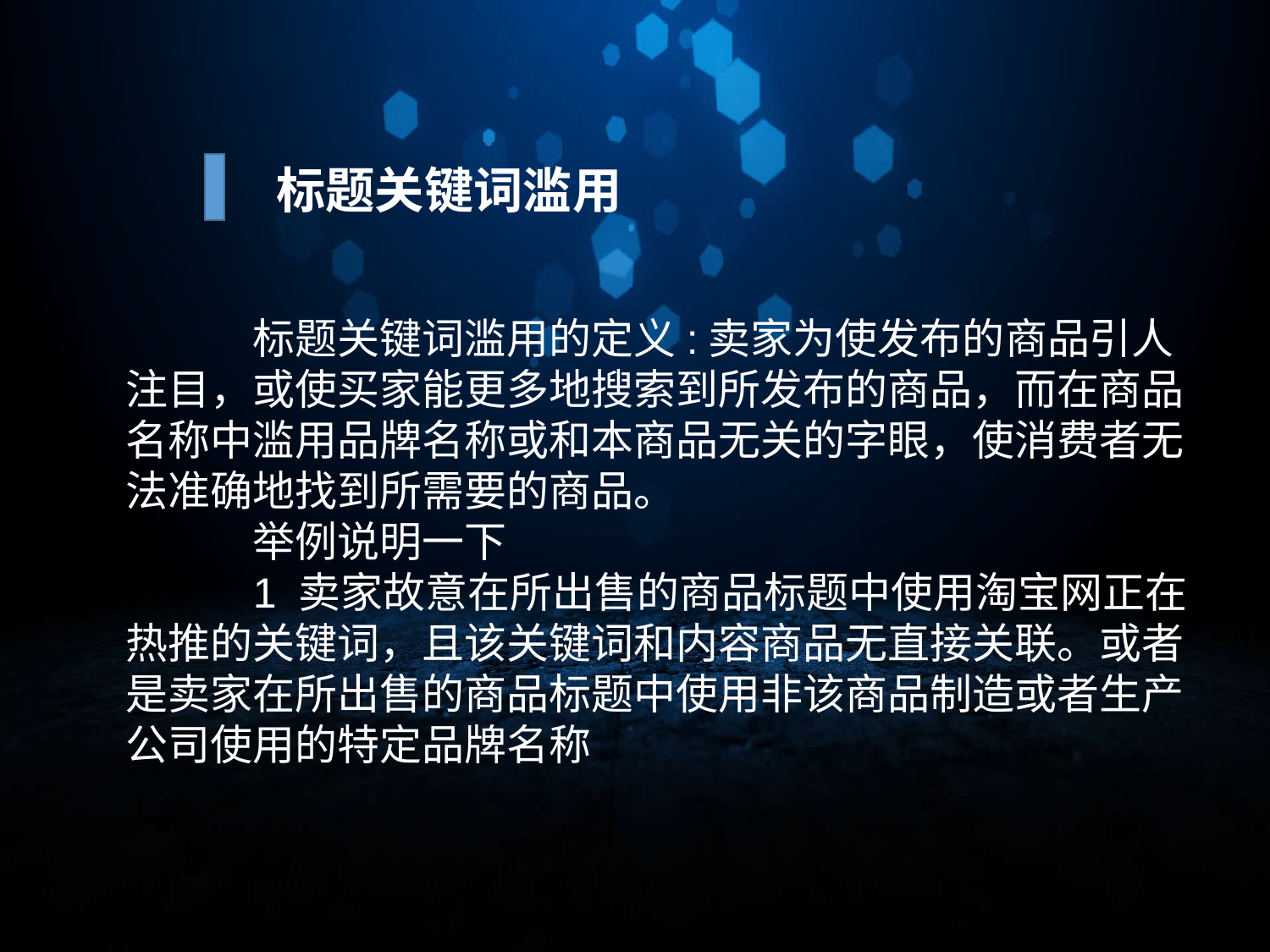

标题关键词滥用

	标题关键词滥用的定义:卖家为使发布的商品引人注目，或使买家能更多地搜索到所发布的商品，而在商品名称中滥用品牌名称或和本商品无关的字眼，使消费者无法准确地找到所需要的商品。
	举例说明一下
	1 卖家故意在所出售的商品标题中使用淘宝网正在热推的关键词，且该关键词和内容商品无直接关联。或者是卖家在所出售的商品标题中使用非该商品制造或者生产公司使用的特定品牌名称